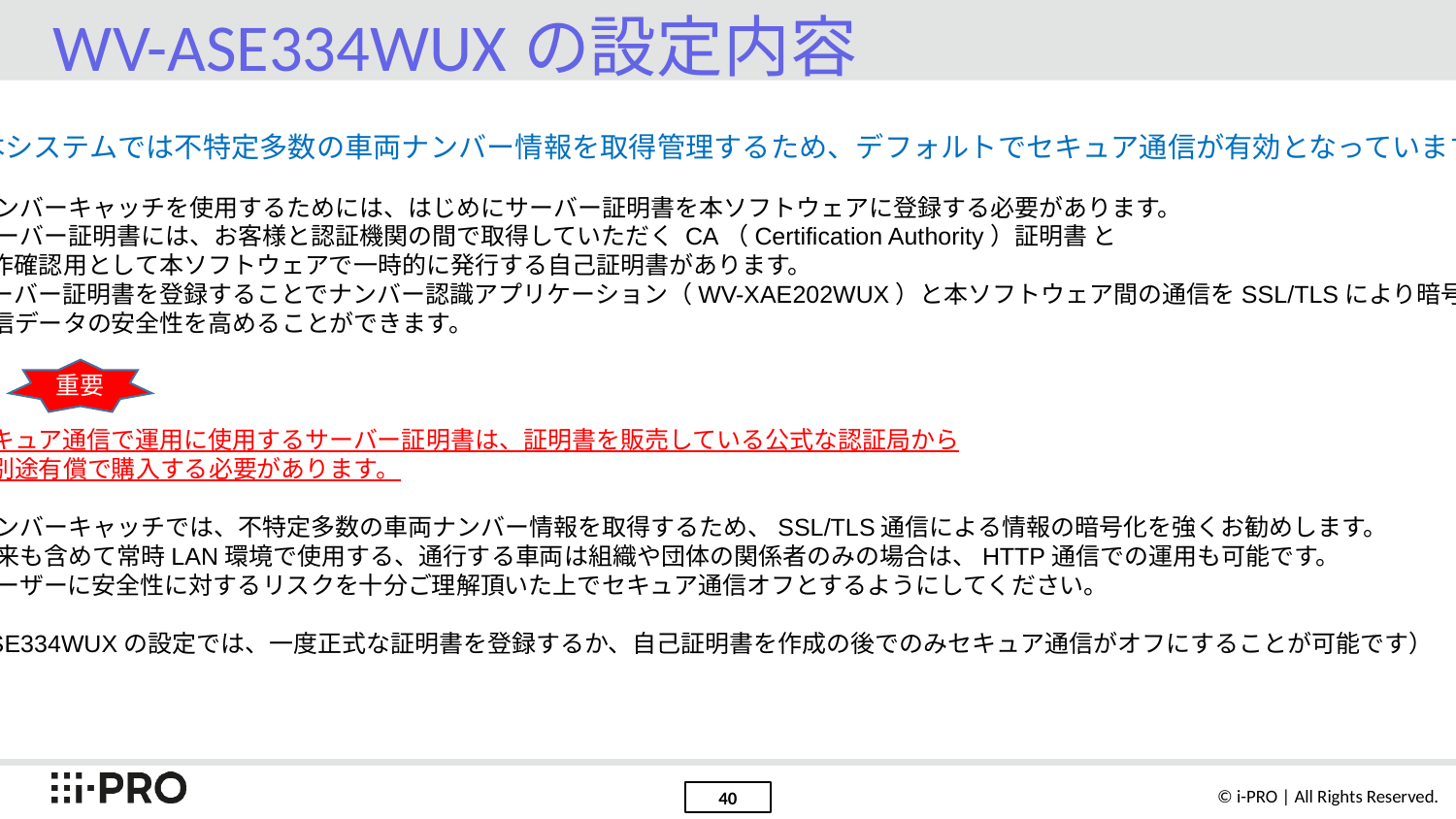

# WV-ASE334WUXの設定内容
※本システムでは不特定多数の車両ナンバー情報を取得管理するため、デフォルトでセキュア通信が有効となっています。
・ ナンバーキャッチを使⽤するためには、はじめにサーバー証明書を本ソフトウェアに登録する必要があります。
・ サーバー証明書には、お客様と認証機関の間で取得していただく CA（Certification Authority）証明書 と
　動作確認⽤として本ソフトウェアで⼀時的に発⾏する⾃⼰証明書があります。
・サーバー証明書を登録することでナンバー認識アプリケーション（WV-XAE202WUX）と本ソフトウェア間の通信をSSL/TLSにより暗号化し
　通信データの安全性を高めることができます。

　セキュア通信で運用に使用するサーバー証明書は、証明書を販売している公式な認証局から
　　別途有償で購入する必要があります。

・ ナンバーキャッチでは、不特定多数の車両ナンバー情報を取得するため、SSL/TLS通信による情報の暗号化を強くお勧めします。
・ 将来も含めて常時LAN環境で使⽤する、通行する車両は組織や団体の関係者のみの場合は、HTTP通信での運用も可能です。
・ ユーザーに安全性に対するリスクを十分ご理解頂いた上でセキュア通信オフとするようにしてください。

（ASE334WUXの設定では、一度正式な証明書を登録するか、自己証明書を作成の後でのみセキュア通信がオフにすることが可能です）
重要